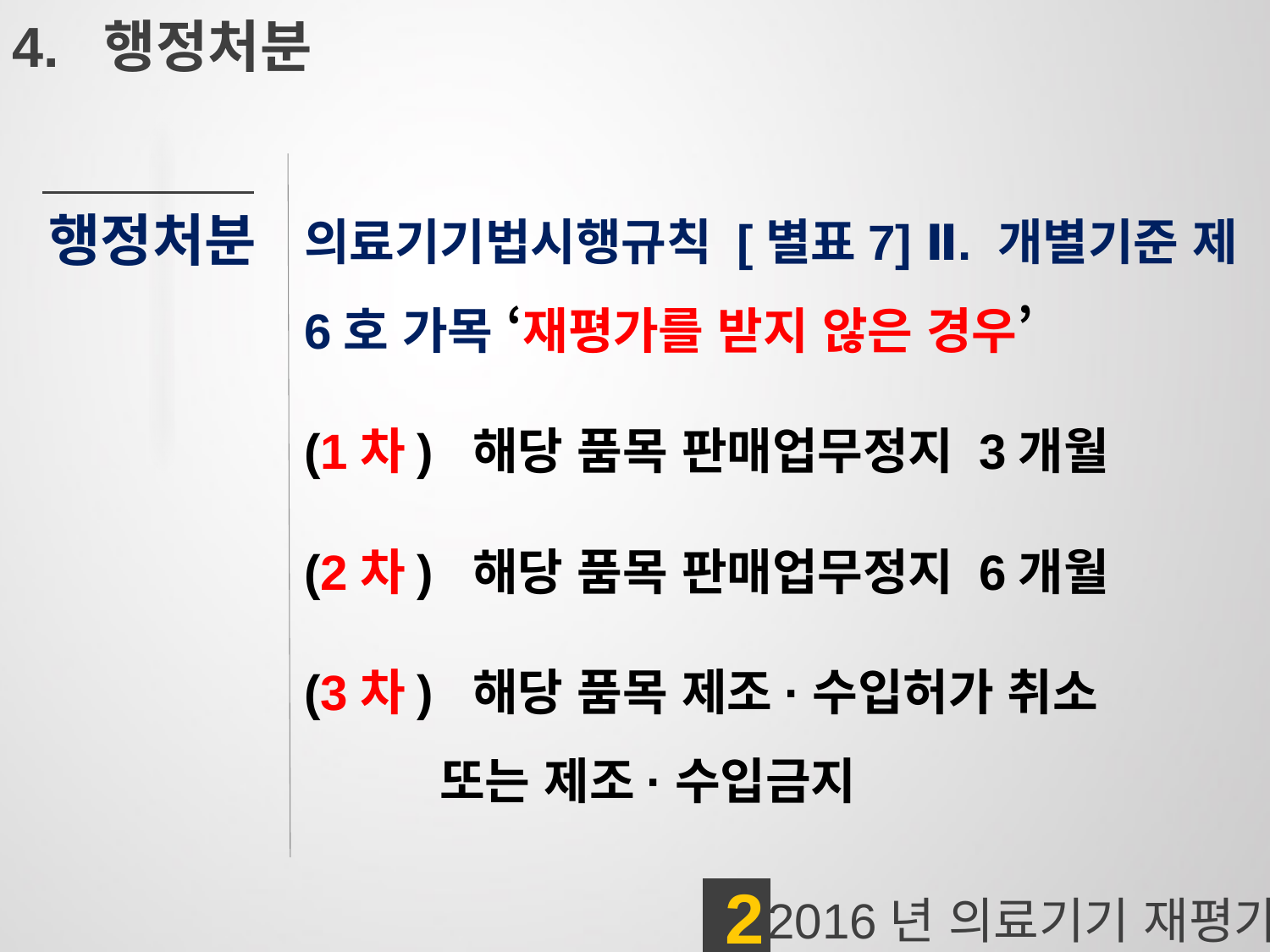

4.  행정처분
의료기기법시행규칙 [별표7] Ⅱ. 개별기준 제6호 가목 ‘재평가를 받지 않은 경우’

(1차)  해당 품목 판매업무정지 3개월

(2차)  해당 품목 판매업무정지 6개월

(3차)  해당 품목 제조·수입허가 취소
         또는 제조·수입금지
행정처분
2

2016년 의료기기 재평가